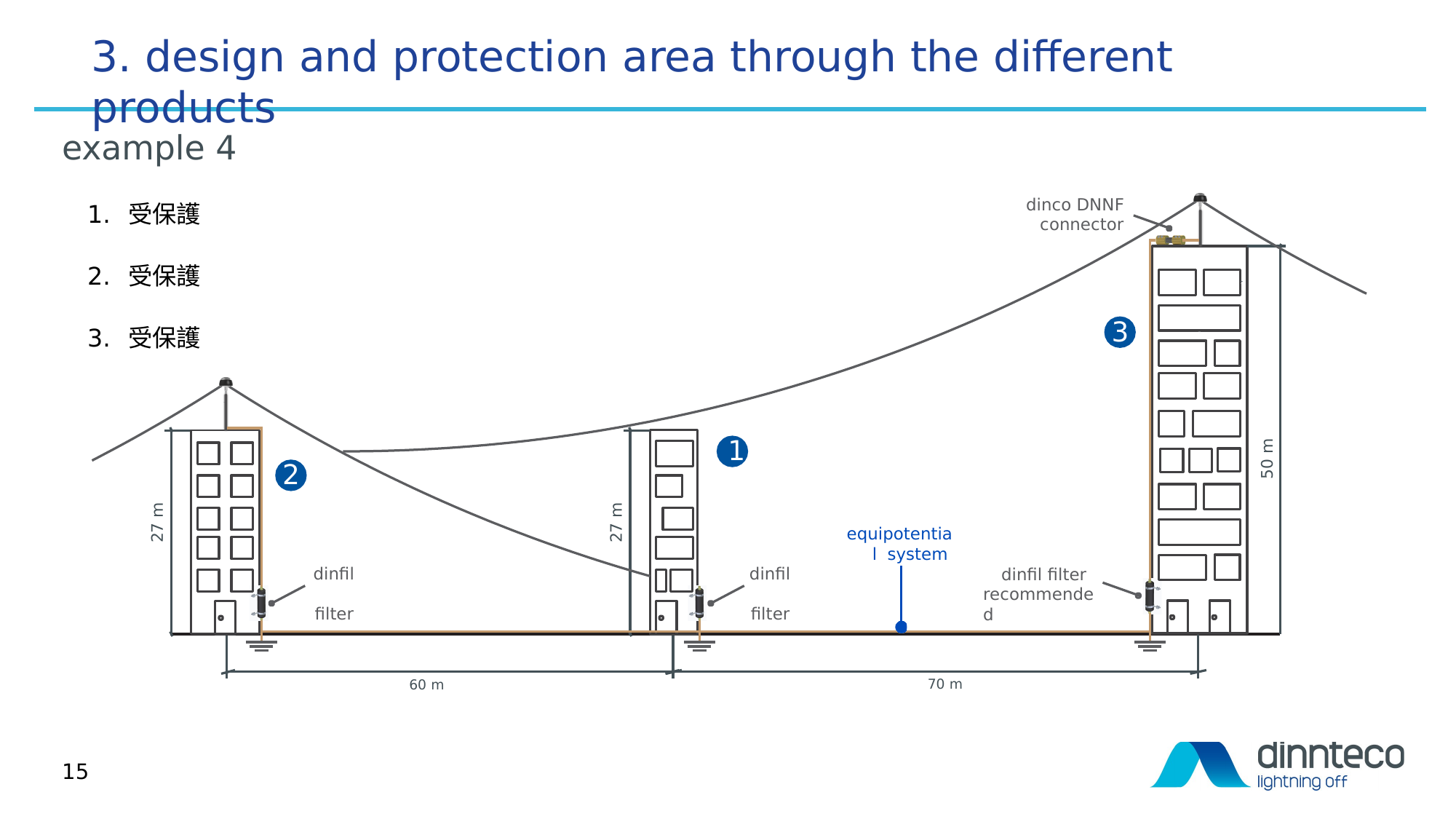

# 3. design and protection area through the different products

example 4
受保護
受保護
受保護
dinco DNNF  connector

3

1
50 m
2
27 m
27 m
equipotential  system
dinfil  filter
dinfil  filter
dinfil filter  recommended

70 m
60 m

15